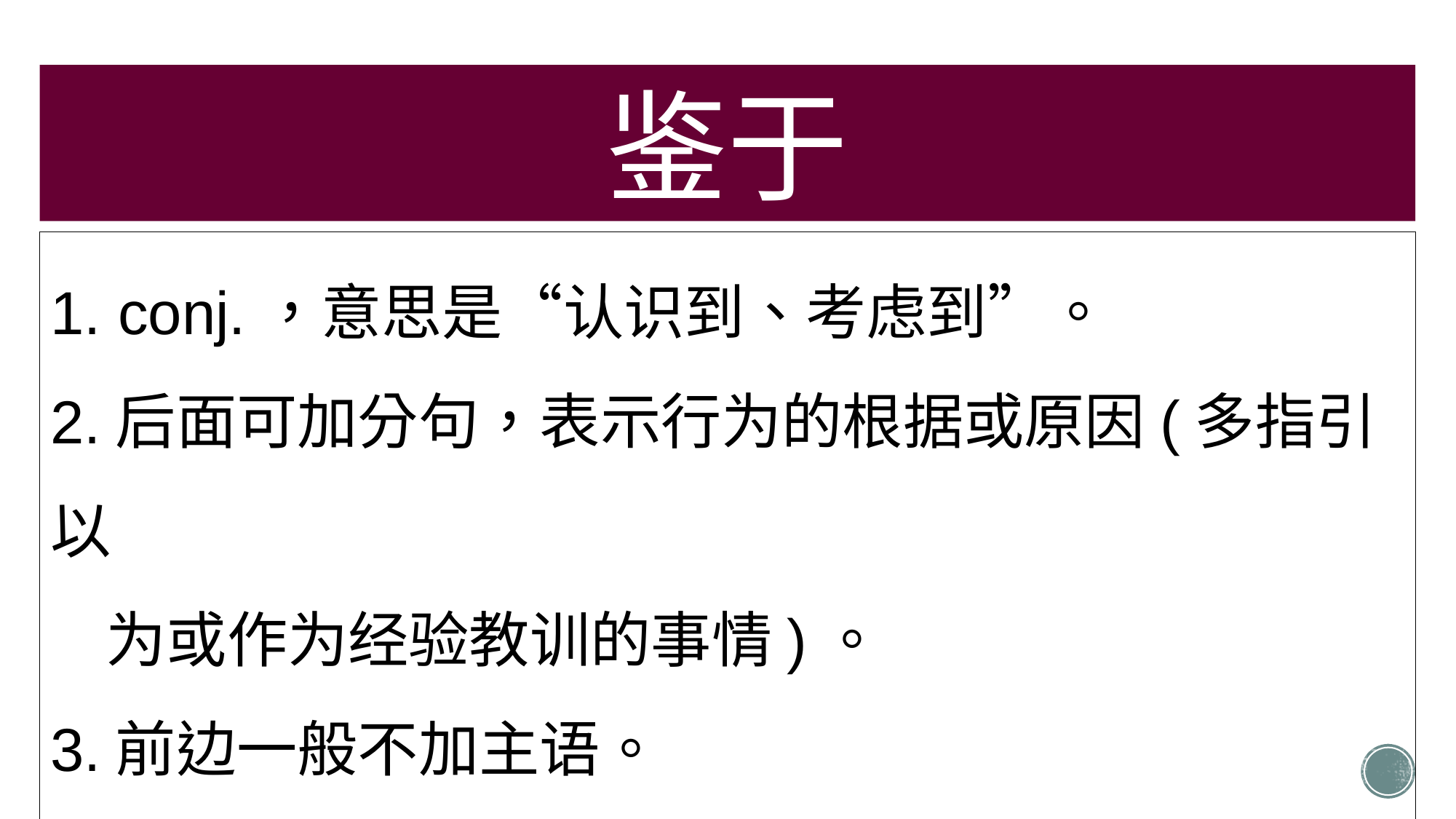

鉴于
1. conj.，意思是“认识到、考虑到”。
2.后面可加分句，表示行为的根据或原因(多指引以
   为或作为经验教训的事情)。
3.前边一般不加主语。
4.多用于书面语。